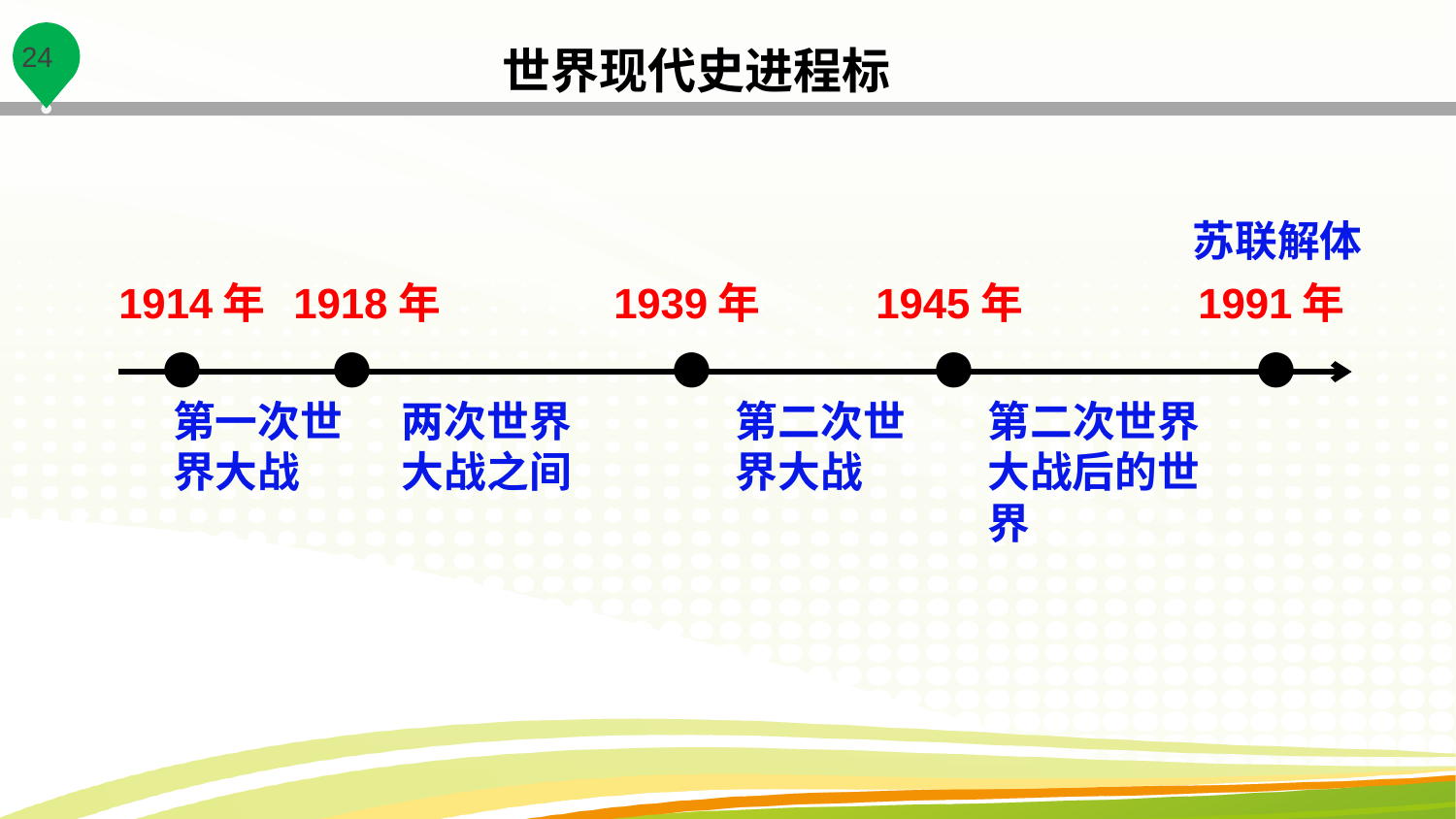

世界现代史进程标
苏联解体
1914年
1918年
1939年
1945年
1991年
●
●
●
●
●
第一次世界大战
两次世界大战之间
第二次世界大战
第二次世界大战后的世界